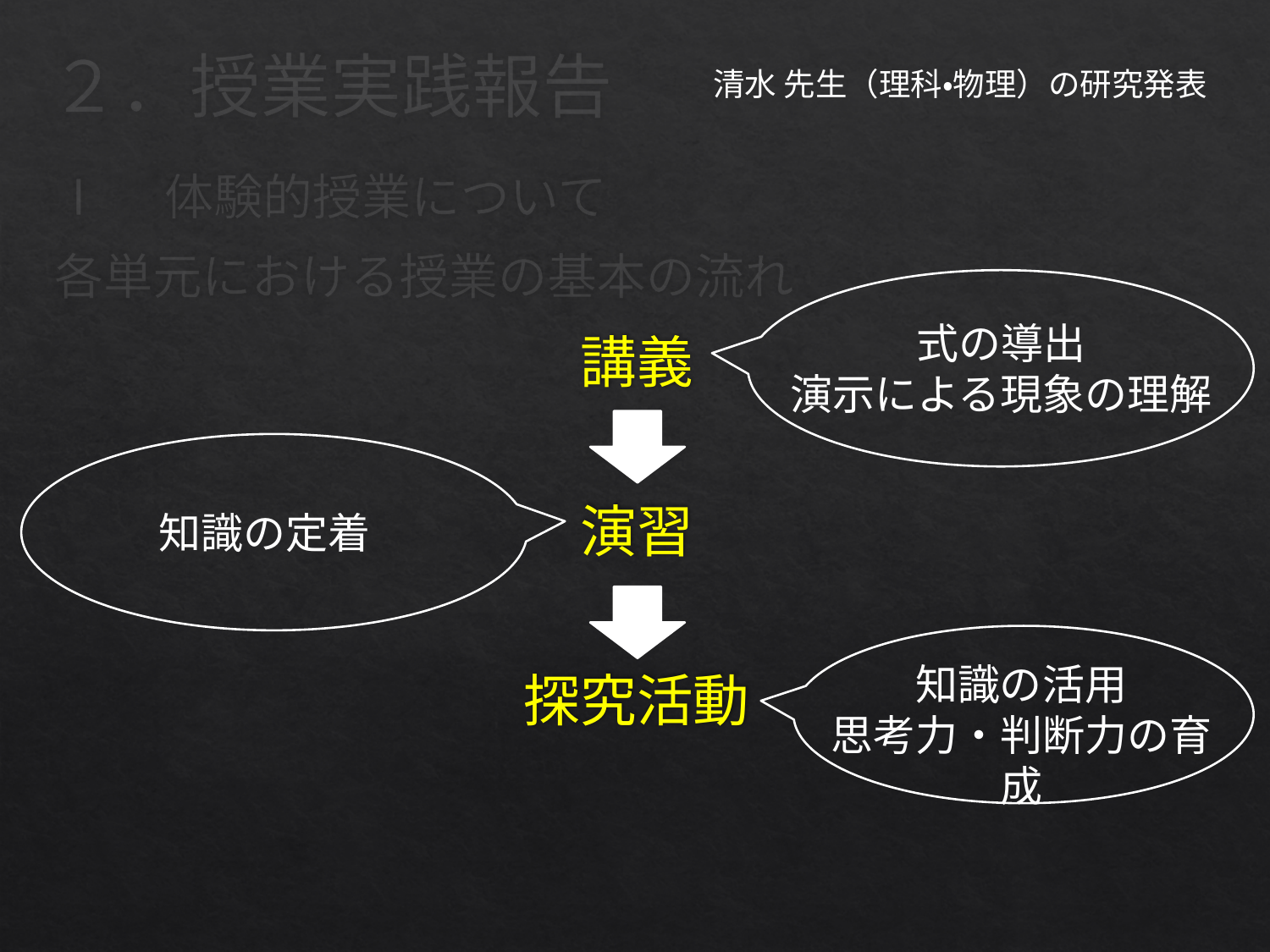

# ２．授業実践報告
清水 先生（理科・物理）の研究発表
Ⅰ　体験的授業について
各単元における授業の基本の流れ
講義

演習

探究活動

式の導出
演示による現象の理解

知識の定着

知識の活用
思考力・判断力の育成